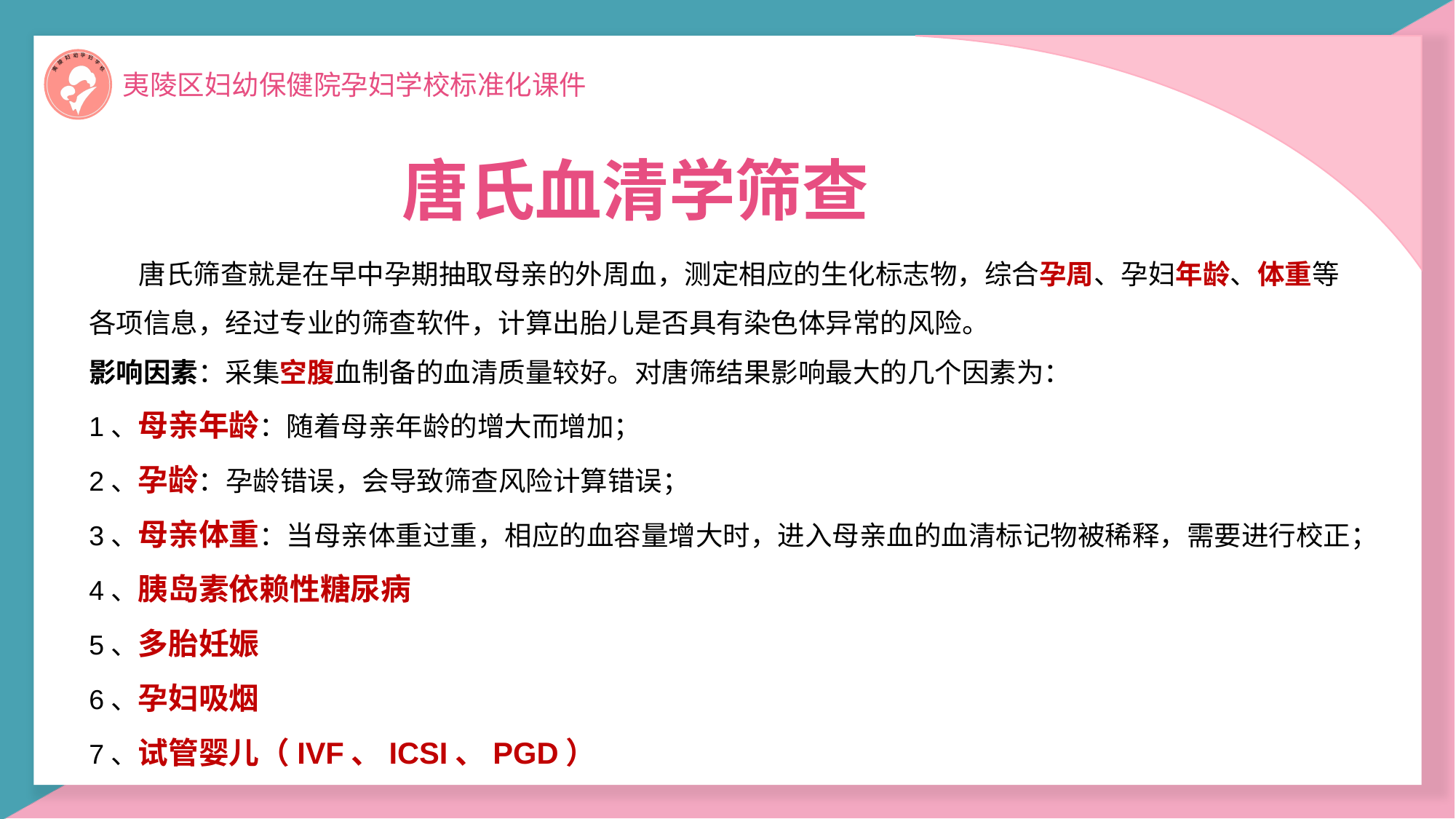

唐氏血清学筛查
       唐氏筛查就是在早中孕期抽取母亲的外周血，测定相应的生化标志物，综合孕周、孕妇年龄、体重等各项信息，经过专业的筛查软件，计算出胎儿是否具有染色体异常的风险。
影响因素：采集空腹血制备的血清质量较好。对唐筛结果影响最大的几个因素为：
1、母亲年龄：随着母亲年龄的增大而增加；
2、孕龄：孕龄错误，会导致筛查风险计算错误；
3、母亲体重：当母亲体重过重，相应的血容量增大时，进入母亲血的血清标记物被稀释，需要进行校正；
4、胰岛素依赖性糖尿病
5、多胎妊娠
6、孕妇吸烟
7、试管婴儿（IVF、ICSI、PGD）